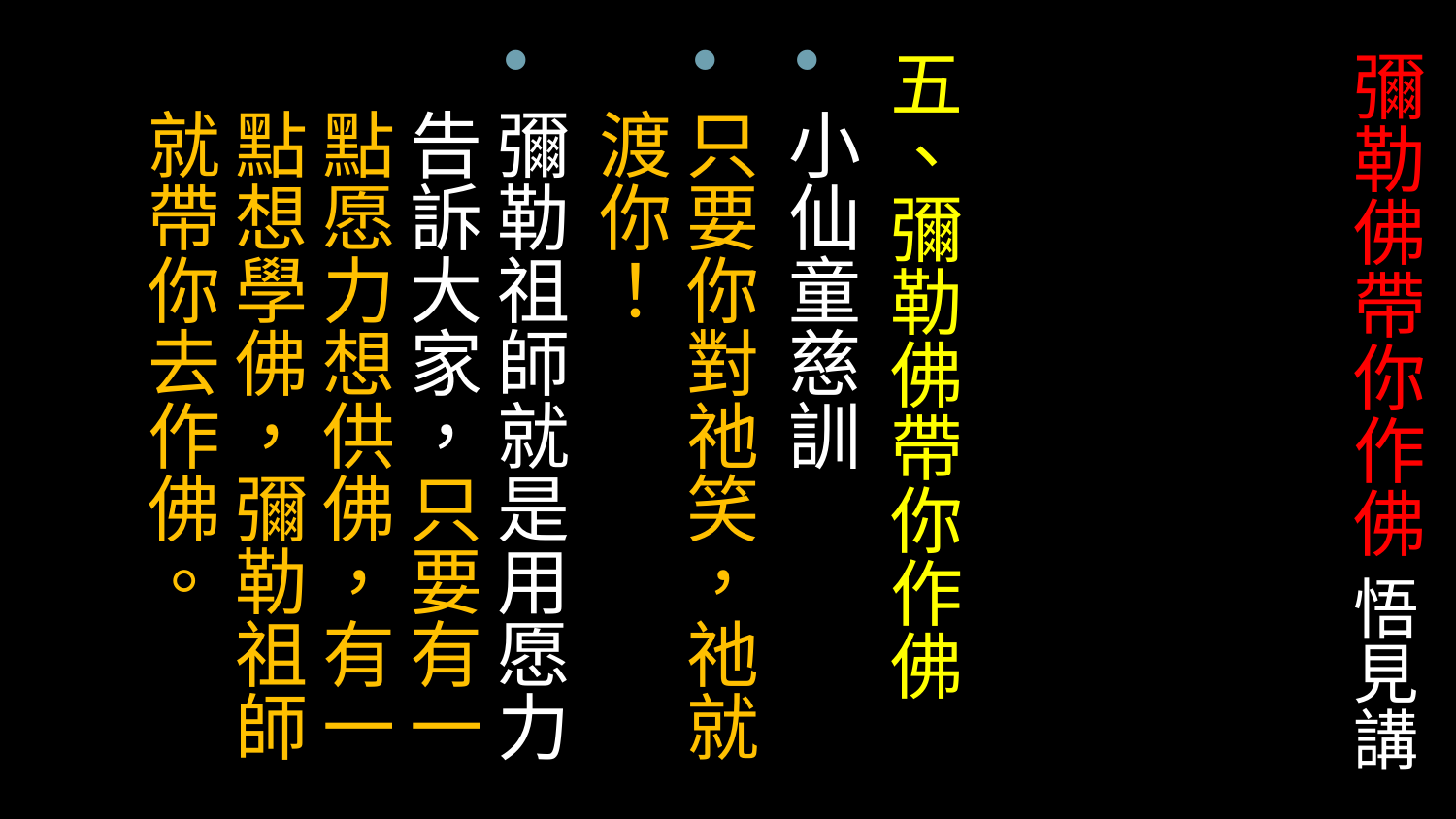

五、彌勒佛帶你作佛
小仙童慈訓
只要你對祂笑，祂就渡你！
彌勒祖師就是用愿力告訴大家，只要有一點愿力想供佛，有一點想學佛，彌勒祖師就帶你去作佛。

# 彌勒佛帶你作佛 悟見講